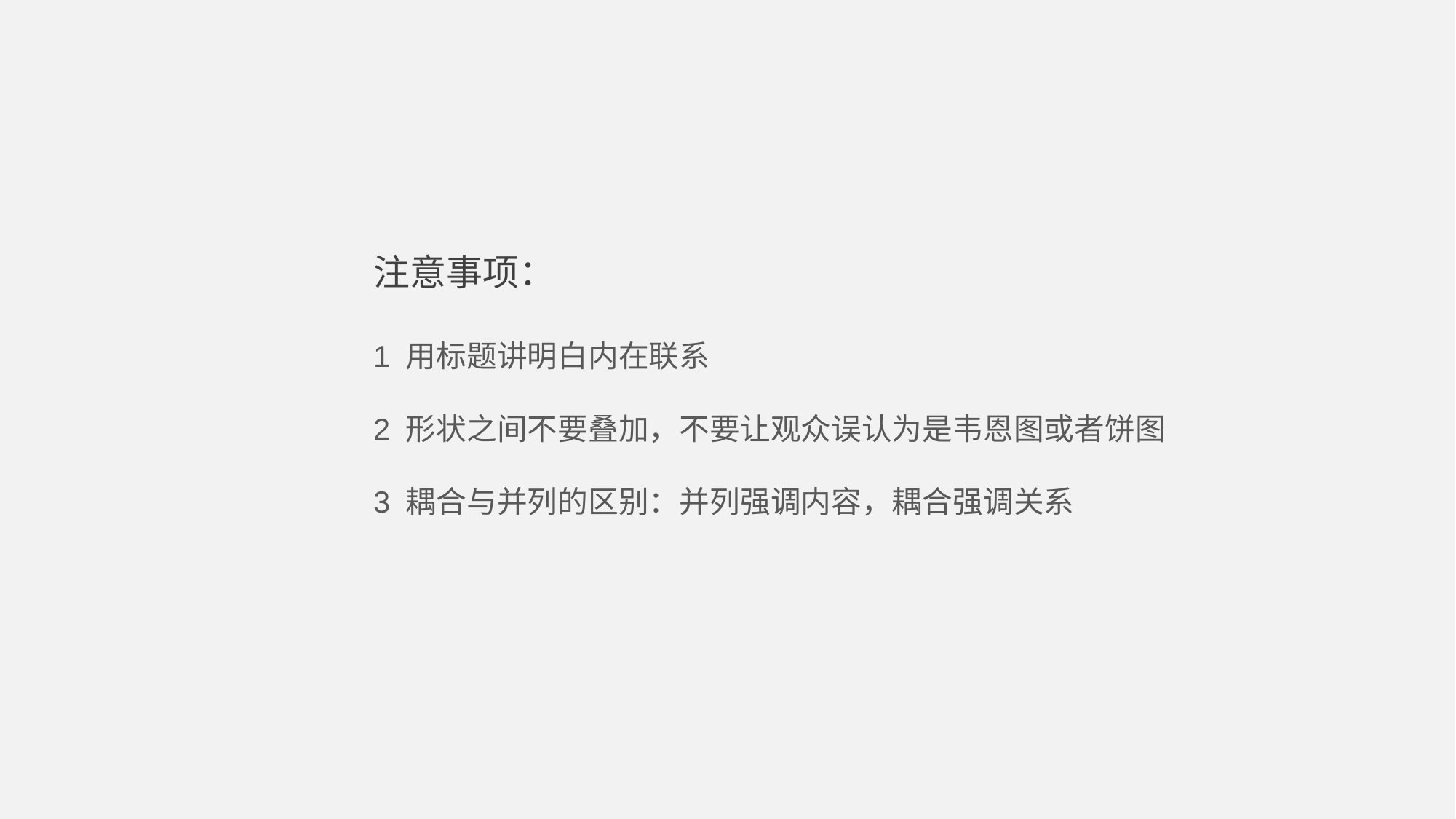

注意事项：

1 用标题讲明白内在联系

2 形状之间不要叠加，不要让观众误认为是韦恩图或者饼图

3 耦合与并列的区别：并列强调内容，耦合强调关系